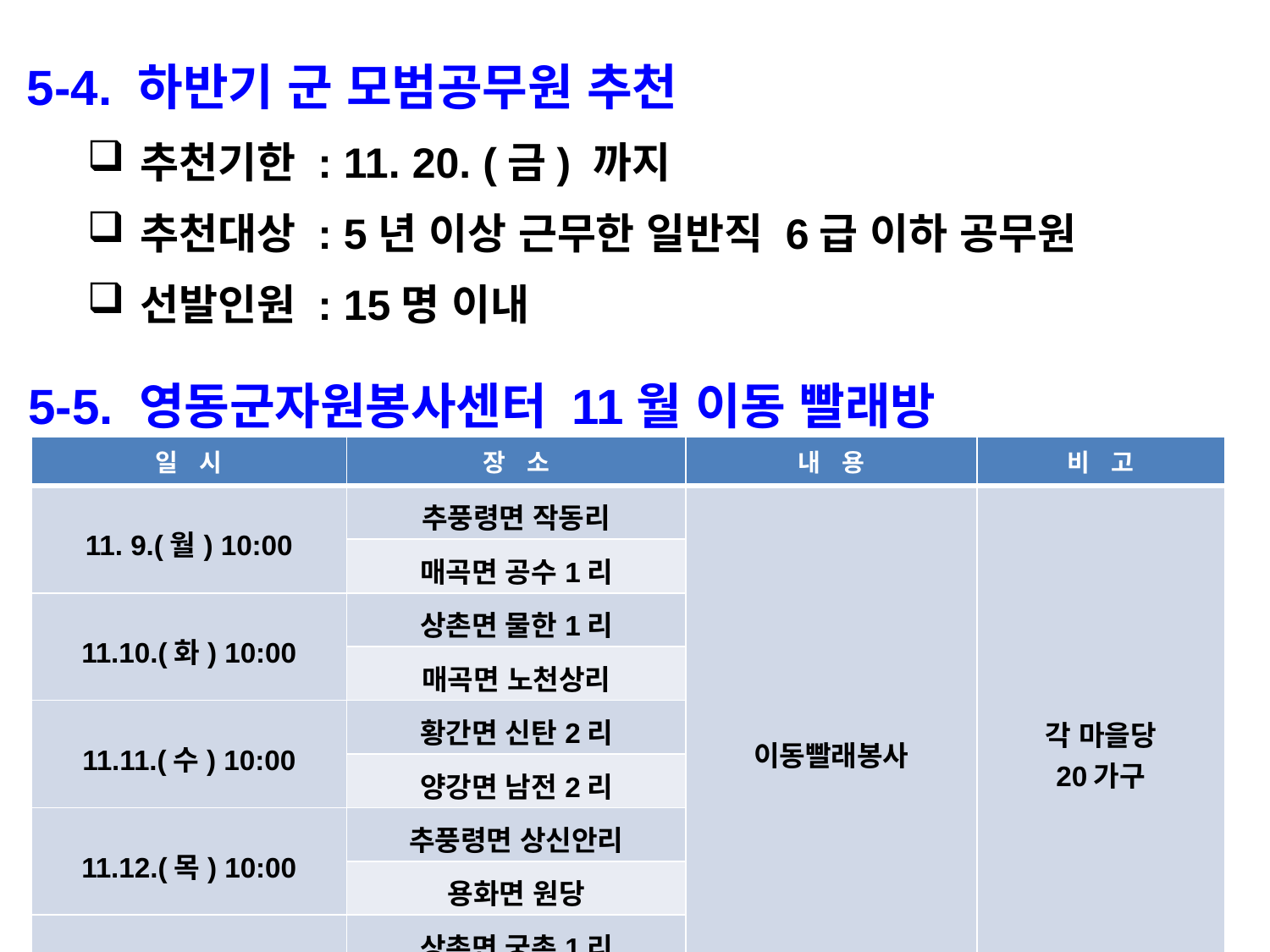

5-4. 하반기 군 모범공무원 추천
추천기한 : 11. 20. (금) 까지
추천대상 : 5년 이상 근무한 일반직 6급 이하 공무원
선발인원 : 15명 이내
 5-5. 영동군자원봉사센터 11월 이동 빨래방

| 일 시 | 장 소 | 내 용 | 비 고 |
| --- | --- | --- | --- |
| 11. 9.(월) 10:00 | 추풍령면 작동리 | 이동빨래봉사 | 각 마을당 20가구 |
|  | 매곡면 공수1리 |  |  |
| 11.10.(화) 10:00 | 상촌면 물한1리 |  |  |
|  | 매곡면 노천상리 |  |  |
| 11.11.(수) 10:00 | 황간면 신탄2리 |  |  |
|  | 양강면 남전2리 |  |  |
| 11.12.(목) 10:00 | 추풍령면 상신안리 |  |  |
|  | 용화면 원당 |  |  |
| 11.13.(금) 10:00 | 상촌면 궁촌1리 |  |  |
|  | 용화면 안정리 |  |  |